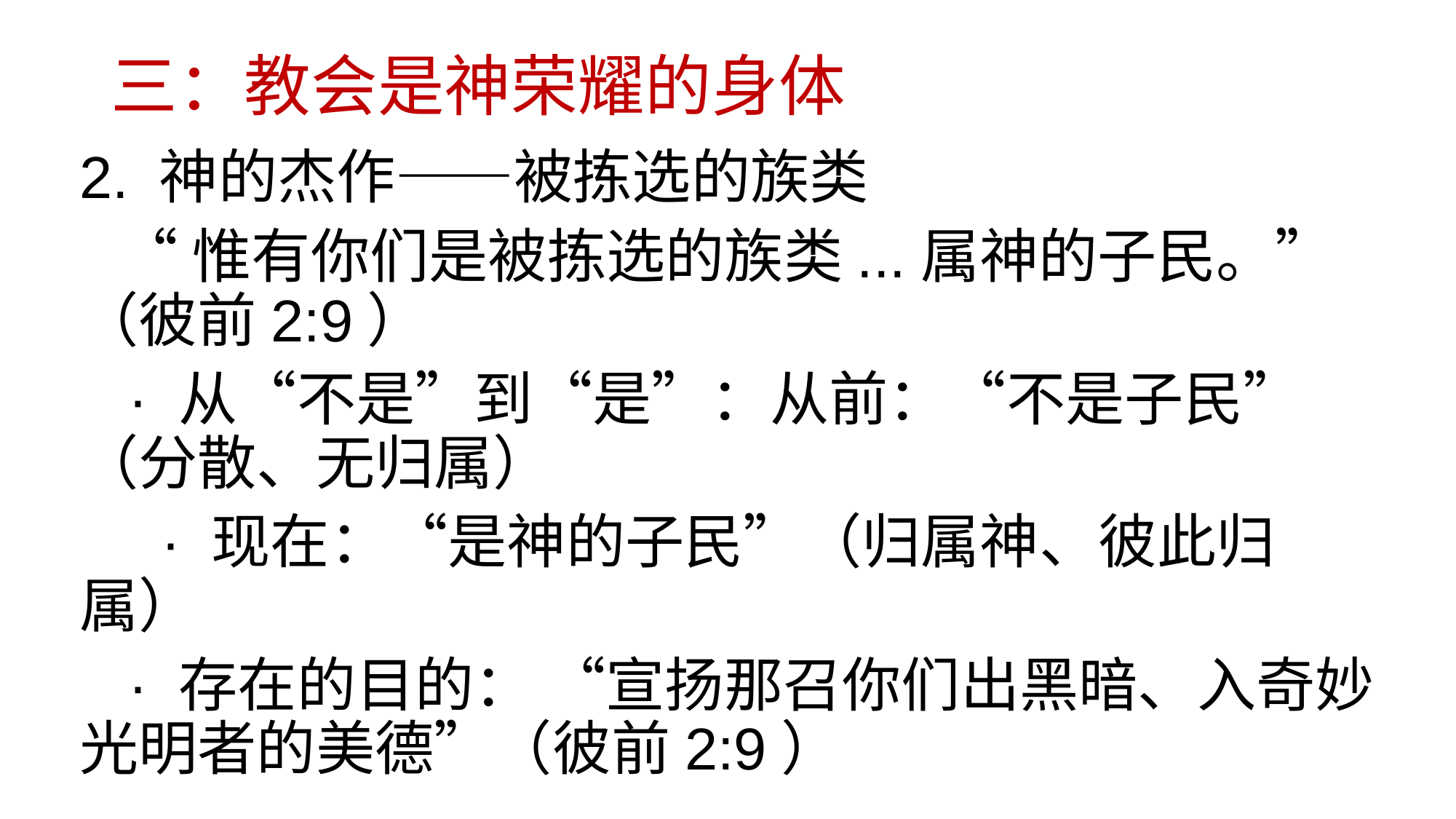

# 三：教会是神荣耀的身体
2. 神的杰作——被拣选的族类
   “惟有你们是被拣选的族类...属神的子民。”（彼前2:9）
   · 从“不是”到“是”：从前：“不是子民”（分散、无归属）
     · 现在：“是神的子民”（归属神、彼此归属）
   · 存在的目的： “宣扬那召你们出黑暗、入奇妙光明者的美德”（彼前2:9）